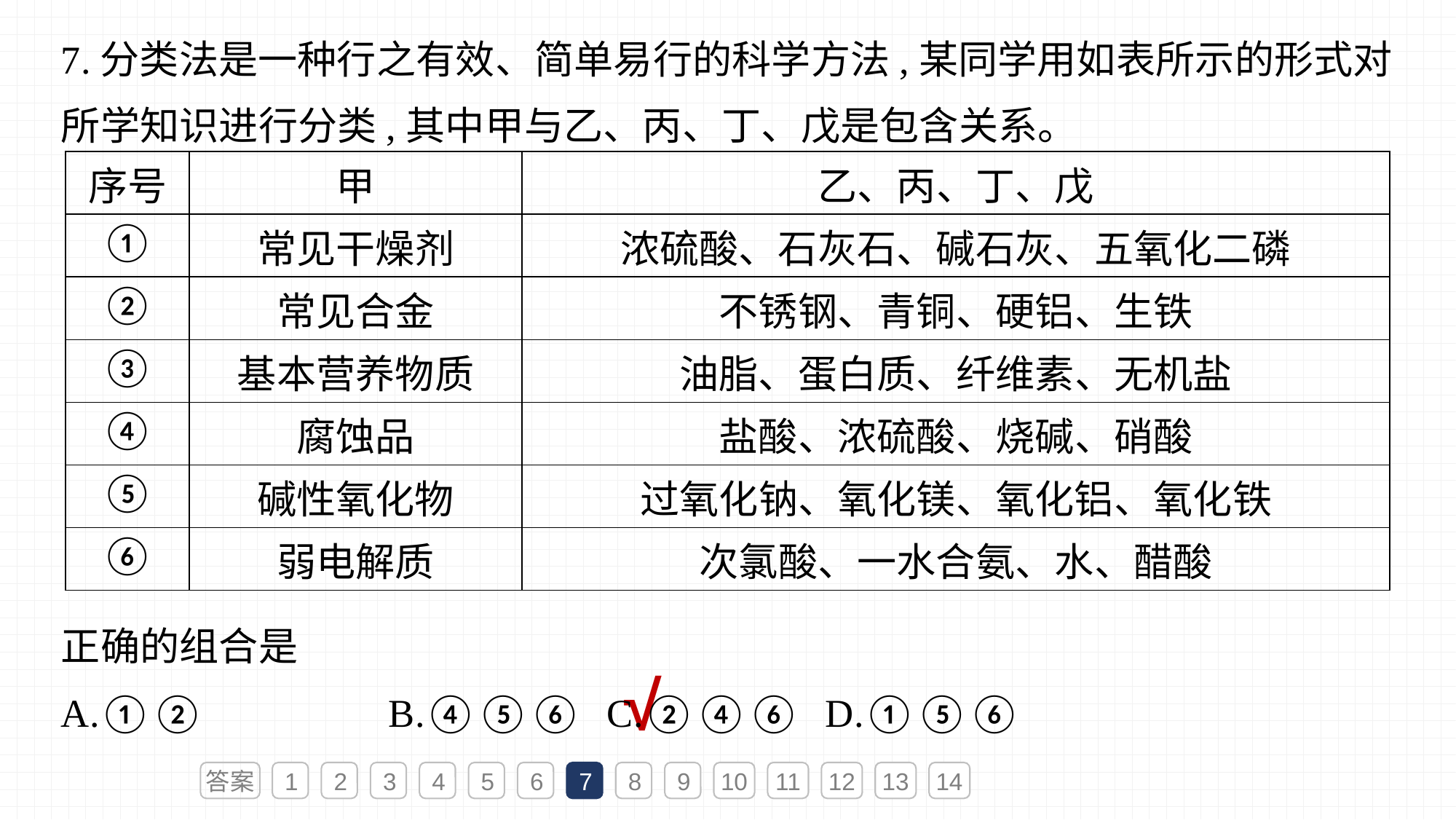

7.分类法是一种行之有效、简单易行的科学方法,某同学用如表所示的形式对所学知识进行分类,其中甲与乙、丙、丁、戊是包含关系。
| 序号 | 甲 | 乙、丙、丁、戊 |
| --- | --- | --- |
| ① | 常见干燥剂 | 浓硫酸、石灰石、碱石灰、五氧化二磷 |
| ② | 常见合金 | 不锈钢、青铜、硬铝、生铁 |
| ③ | 基本营养物质 | 油脂、蛋白质、纤维素、无机盐 |
| ④ | 腐蚀品 | 盐酸、浓硫酸、烧碱、硝酸 |
| ⑤ | 碱性氧化物 | 过氧化钠、氧化镁、氧化铝、氧化铁 |
| ⑥ | 弱电解质 | 次氯酸、一水合氨、水、醋酸 |
正确的组合是
A.①②		B.④⑤⑥	C.②④⑥	D.①⑤⑥
√
答案
1
2
3
4
5
6
7
8
9
10
11
12
13
14